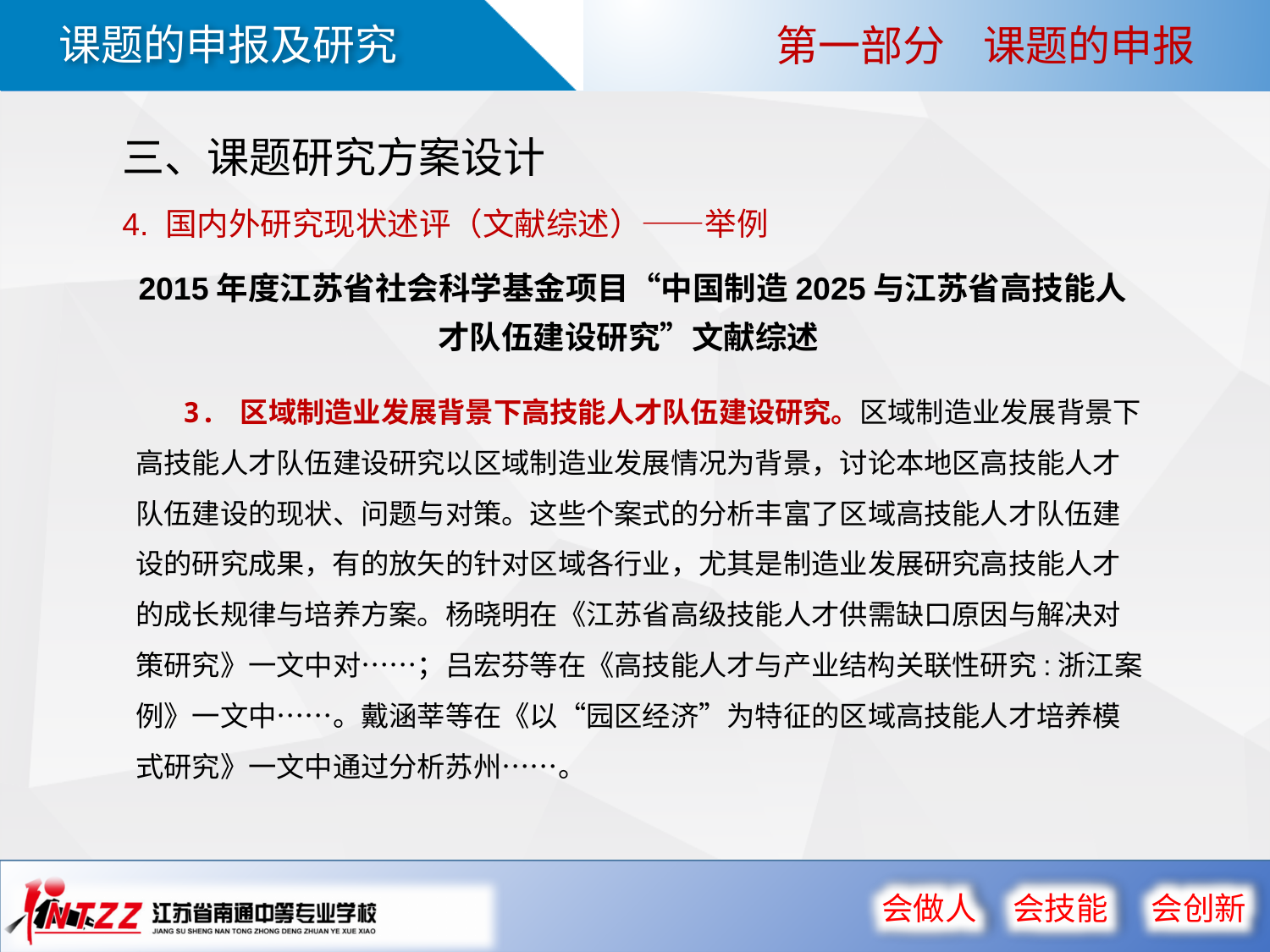

第一部分    课题的申报
三、课题研究方案设计
4. 国内外研究现状述评（文献综述）——举例

 2015年度江苏省社会科学基金项目“中国制造2025与江苏省高技能人才队伍建设研究”文献综述
      3. 区域制造业发展背景下高技能人才队伍建设研究。区域制造业发展背景下高技能人才队伍建设研究以区域制造业发展情况为背景，讨论本地区高技能人才队伍建设的现状、问题与对策。这些个案式的分析丰富了区域高技能人才队伍建设的研究成果，有的放矢的针对区域各行业，尤其是制造业发展研究高技能人才的成长规律与培养方案。杨晓明在《江苏省高级技能人才供需缺口原因与解决对策研究》一文中对……；吕宏芬等在《高技能人才与产业结构关联性研究:浙江案例》一文中……。戴涵莘等在《以“园区经济”为特征的区域高技能人才培养模式研究》一文中通过分析苏州……。